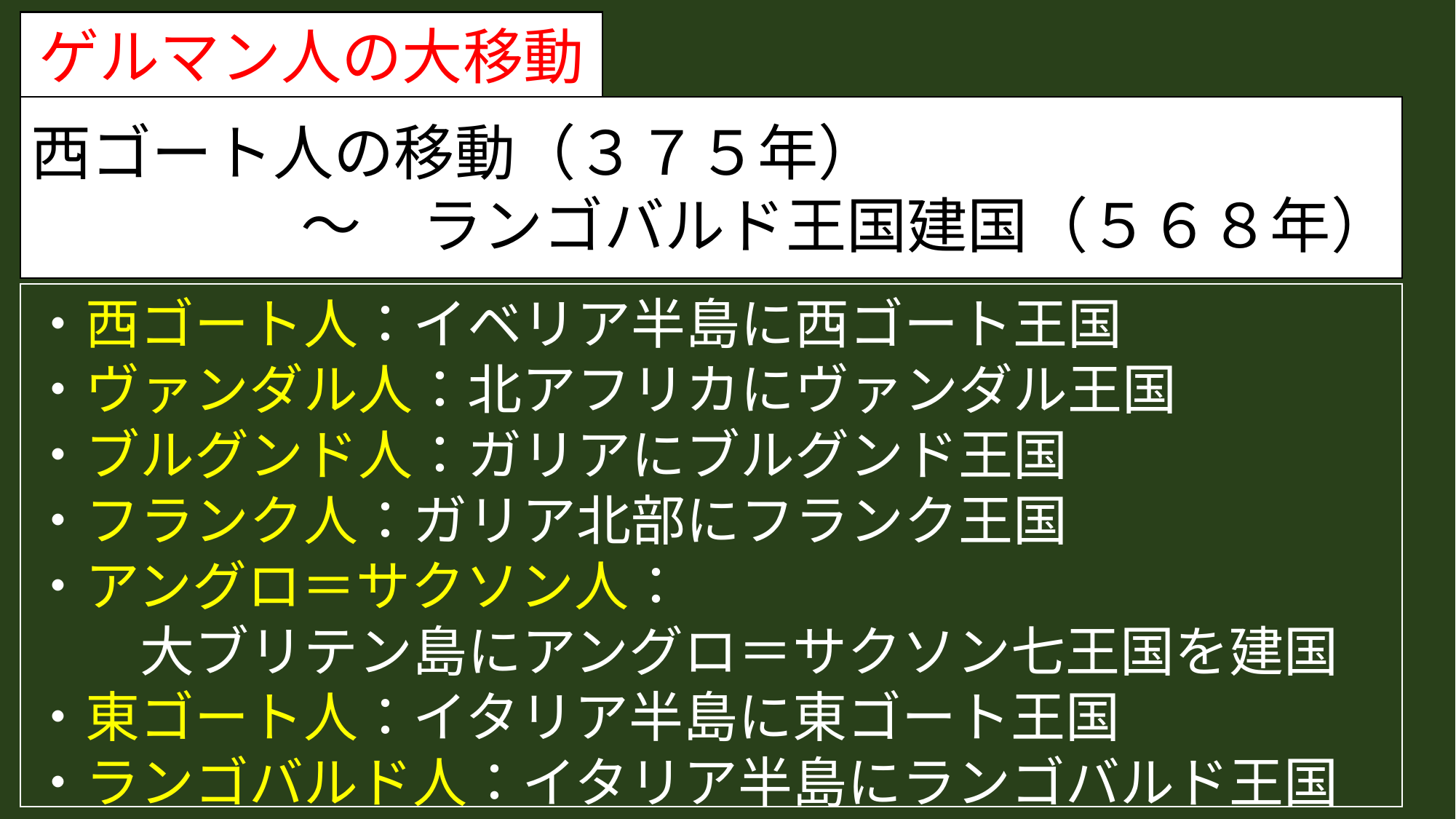

ゲルマン人の大移動
西ゴート人の移動（３７５年）
～　ランゴバルド王国建国（５６８年）
・西ゴート人：イベリア半島に西ゴート王国
・ヴァンダル人：北アフリカにヴァンダル王国
・ブルグンド人：ガリアにブルグンド王国
・フランク人：ガリア北部にフランク王国
・アングロ＝サクソン人：
　　大ブリテン島にアングロ＝サクソン七王国を建国
・東ゴート人：イタリア半島に東ゴート王国
・ランゴバルド人：イタリア半島にランゴバルド王国